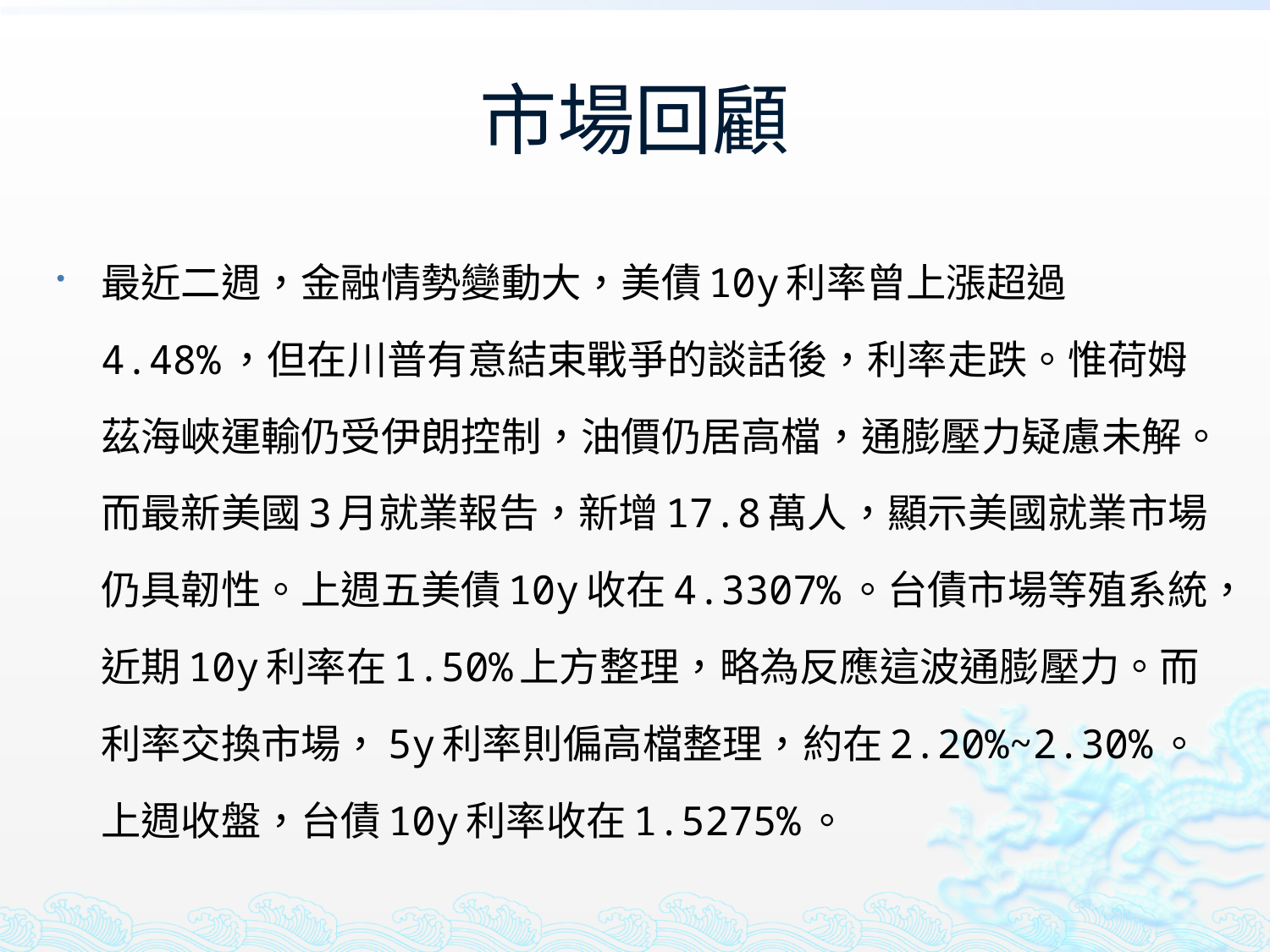

# 市場回顧
最近二週，金融情勢變動大，美債10y利率曾上漲超過4.48%，但在川普有意結束戰爭的談話後，利率走跌。惟荷姆茲海峽運輸仍受伊朗控制，油價仍居高檔，通膨壓力疑慮未解。而最新美國3月就業報告，新增17.8萬人，顯示美國就業市場仍具韌性。上週五美債10y收在4.3307%。台債市場等殖系統，近期10y利率在1.50%上方整理，略為反應這波通膨壓力。而利率交換市場，5y利率則偏高檔整理，約在2.20%~2.30%。上週收盤，台債10y利率收在1.5275%。